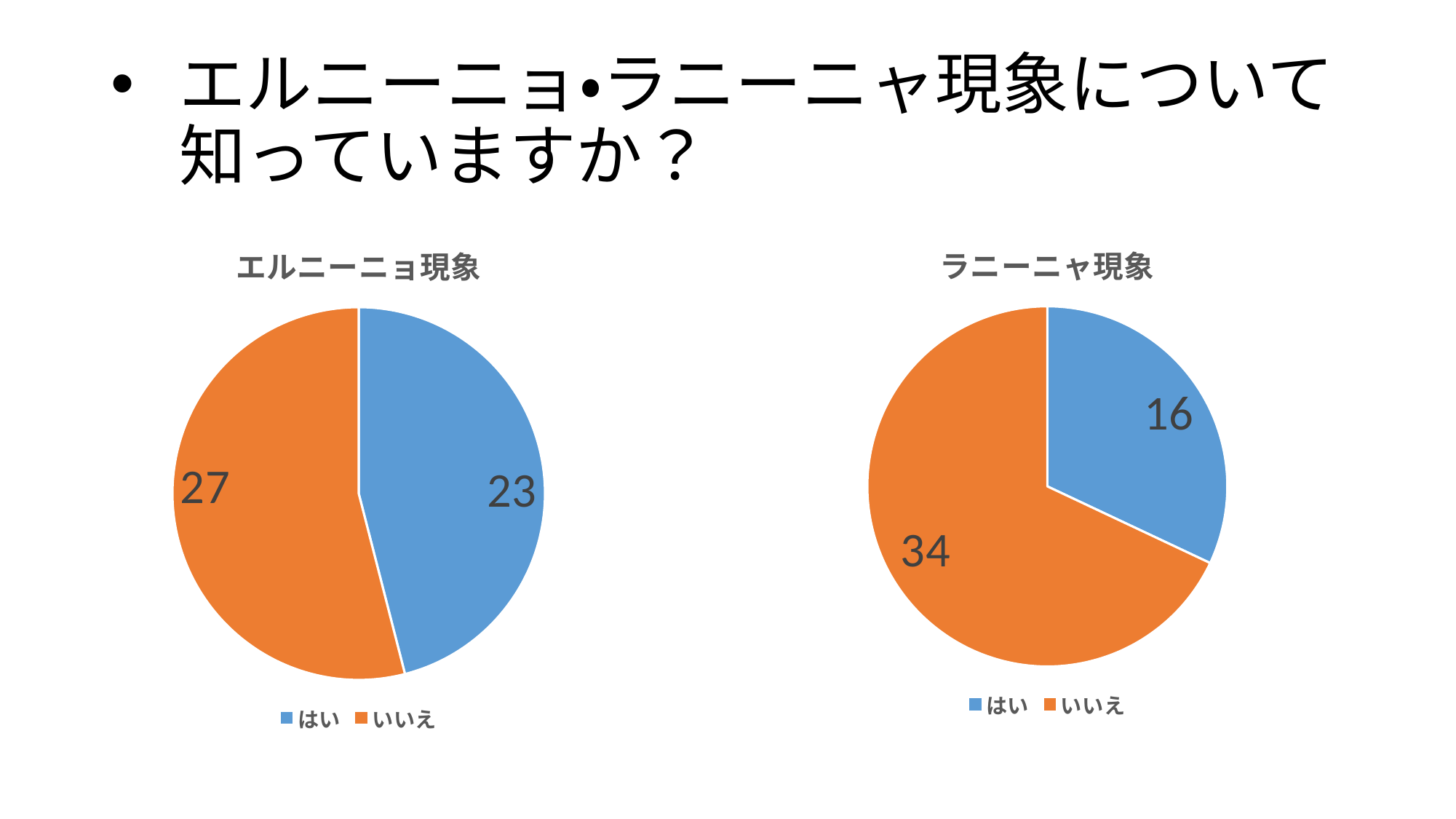

# エルニーニョ・ラニーニャ現象について知っていますか？

### Chart:

| Category | ラニーニャ現象 |
|---|---|
| はい | 16.0 |
| いいえ | 34.0 |

### Chart:

| Category | エルニーニョ現象 |
|---|---|
| はい | 23.0 |
| いいえ | 27.0 |